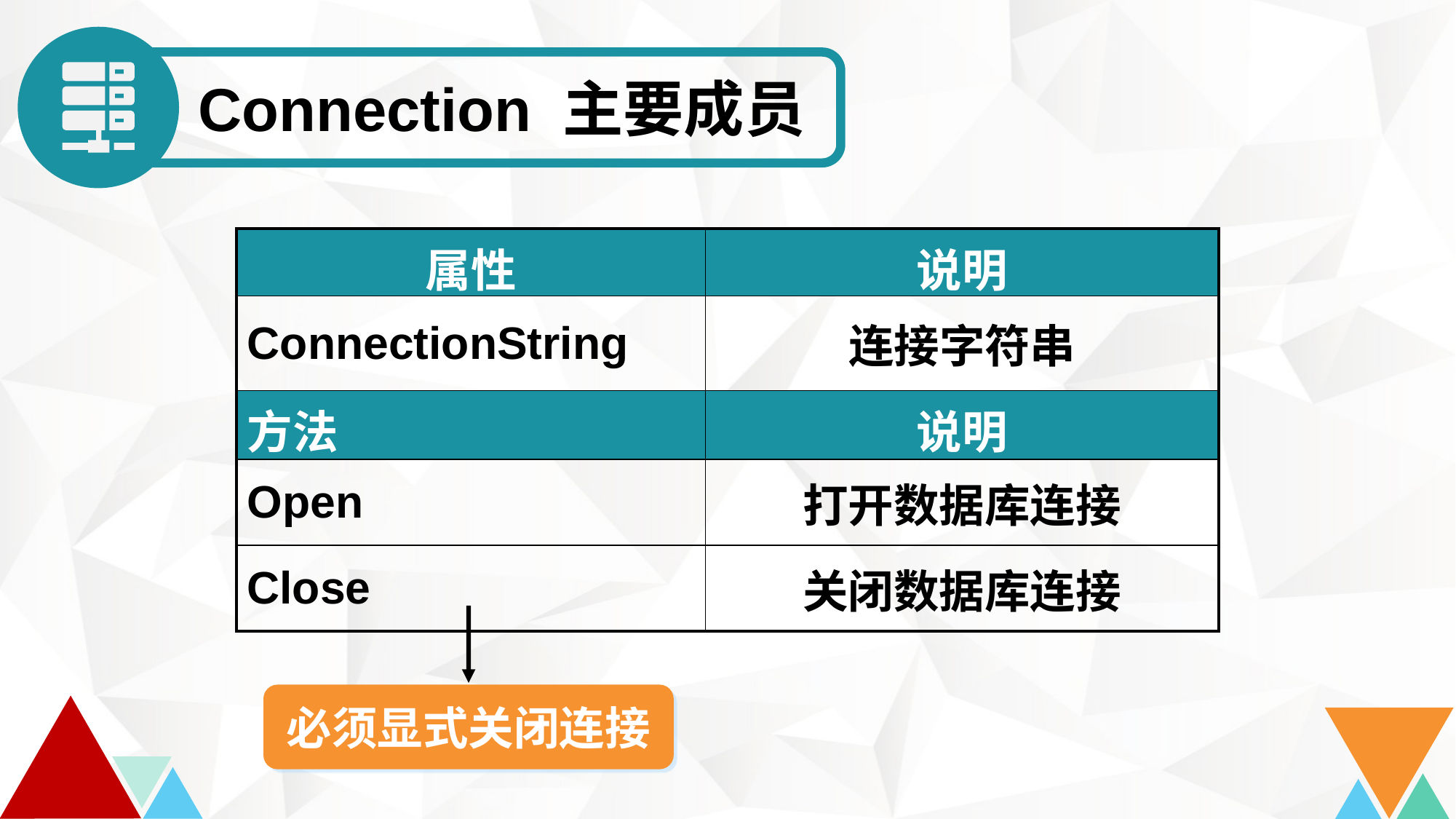

Connection 主要成员
| 属性 | 说明 |
| --- | --- |
| ConnectionString | 连接字符串 |
| 方法 | 说明 |
| Open | 打开数据库连接 |
| Close | 关闭数据库连接 |

必须显式关闭连接